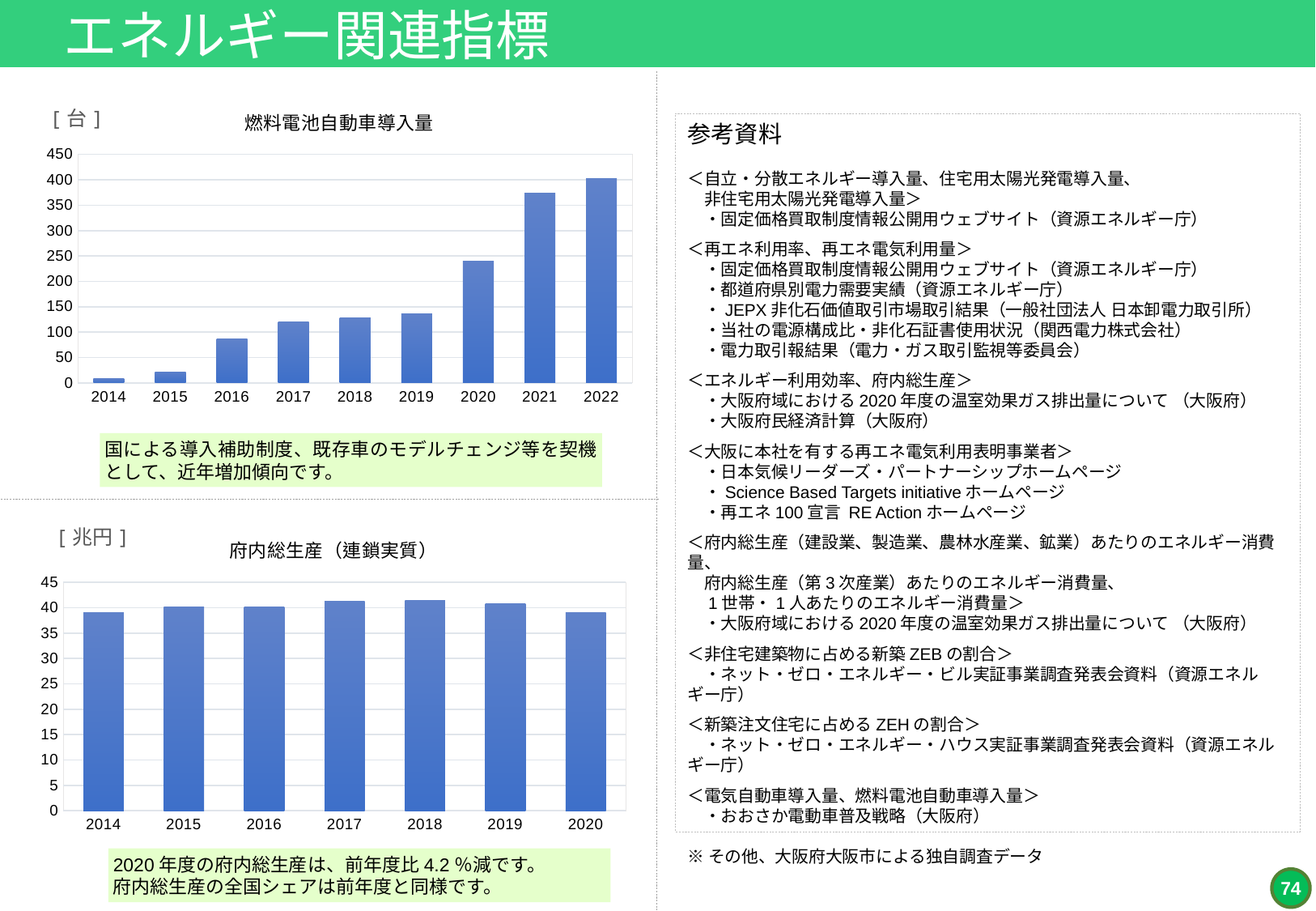

エネルギー関連指標

### Chart:

| Category | 燃料電池自動車導入量 |
|---|---|
| 2014 | 8.0 |
| 2015 | 22.0 |
| 2016 | 87.0 |
| 2017 | 120.0 |
| 2018 | 128.0 |
| 2019 | 136.0 |
| 2020 | 240.0 |
| 2021 | 373.0 |
| 2022 | 403.0 |
[台]
参考資料

＜自立・分散エネルギー導入量、住宅用太陽光発電導入量、
　非住宅用太陽光発電導入量＞
　・固定価格買取制度情報公開用ウェブサイト（資源エネルギー庁）
＜再エネ利用率、再エネ電気利用量＞
　・固定価格買取制度情報公開用ウェブサイト（資源エネルギー庁）
　・都道府県別電力需要実績（資源エネルギー庁）
　・JEPX非化石価値取引市場取引結果（一般社団法人 日本卸電力取引所）
　・当社の電源構成比・非化石証書使用状況（関西電力株式会社）
　・電力取引報結果（電力・ガス取引監視等委員会）
＜エネルギー利用効率、府内総生産＞
　・大阪府域における2020年度の温室効果ガス排出量について （大阪府）
　・大阪府民経済計算（大阪府）
＜大阪に本社を有する再エネ電気利用表明事業者＞
　・日本気候リーダーズ・パートナーシップホームページ
　・Science Based Targets initiativeホームページ
　・再エネ100宣言 RE Actionホームページ
＜府内総生産（建設業、製造業、農林水産業、鉱業）あたりのエネルギー消費量、
　府内総生産（第3次産業）あたりのエネルギー消費量、
　1世帯・1人あたりのエネルギー消費量＞
　・大阪府域における2020年度の温室効果ガス排出量について （大阪府）
＜非住宅建築物に占める新築ZEBの割合＞
　・ネット・ゼロ・エネルギー・ビル実証事業調査発表会資料（資源エネルギー庁）
＜新築注文住宅に占めるZEHの割合＞
　・ネット・ゼロ・エネルギー・ハウス実証事業調査発表会資料（資源エネルギー庁）
＜電気自動車導入量、燃料電池自動車導入量＞
　・おおさか電動車普及戦略（大阪府）

※その他、大阪府大阪市による独自調査データ
国による導入補助制度、既存車のモデルチェンジ等を契機として、近年増加傾向です。
[兆円]

### Chart:

| Category | 府内総生産（連鎖実質） |
|---|---|
| 2014 | 39.097424 |
| 2015 | 40.118861 |
| 2016 | 40.091561 |
| 2017 | 41.302052 |
| 2018 | 41.396332 |
| 2019 | 40.70649 |
| 2020 | 38.995297 |
2020年度の府内総生産は、前年度比4.2％減です。
府内総生産の全国シェアは前年度と同様です。
74